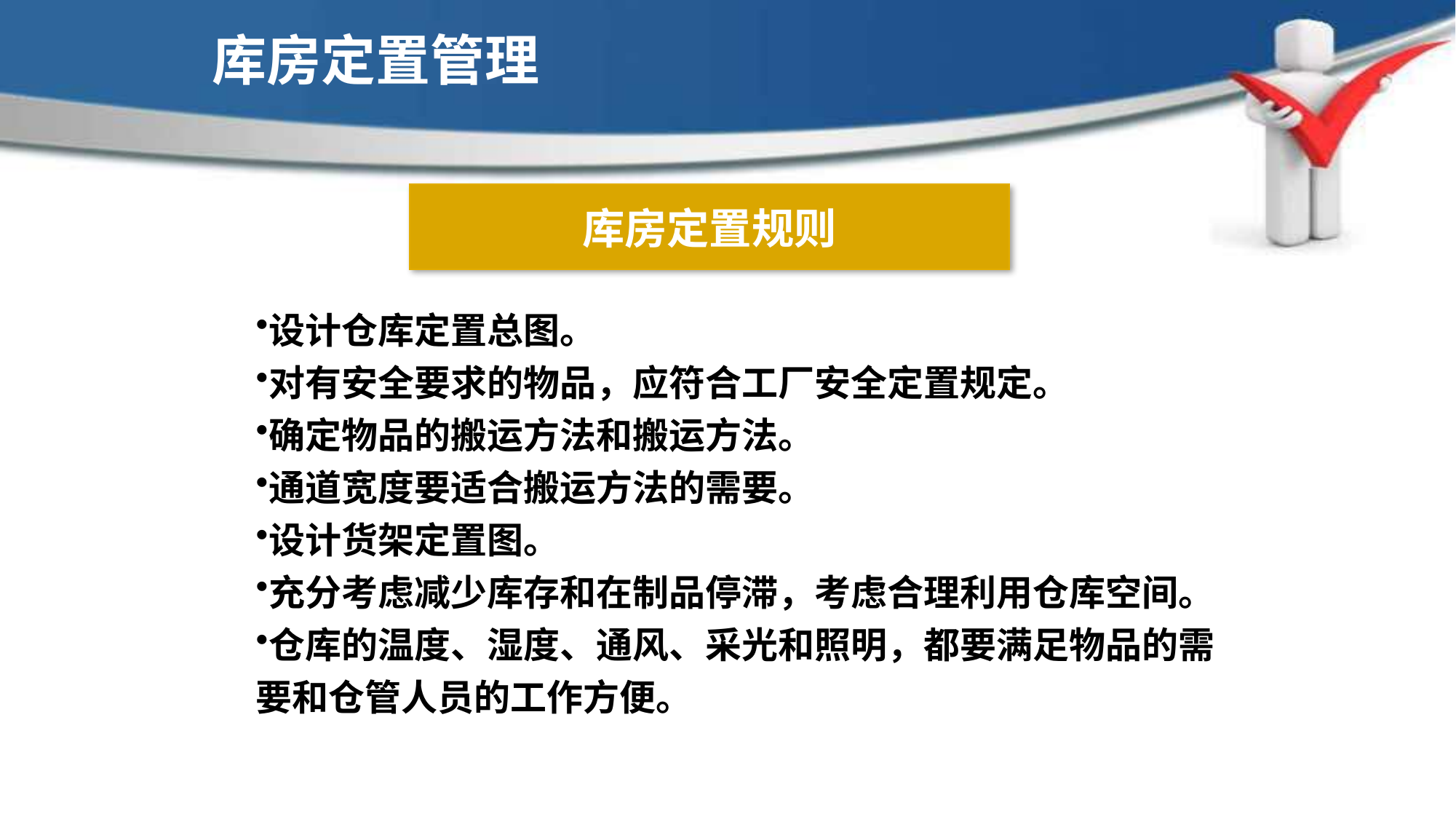

库房定置管理
库房定置规则
设计仓库定置总图。
对有安全要求的物品，应符合工厂安全定置规定。
确定物品的搬运方法和搬运方法。
通道宽度要适合搬运方法的需要。
设计货架定置图。
充分考虑减少库存和在制品停滞，考虑合理利用仓库空间。
仓库的温度、湿度、通风、采光和照明，都要满足物品的需要和仓管人员的工作方便。
现场6S定置管理